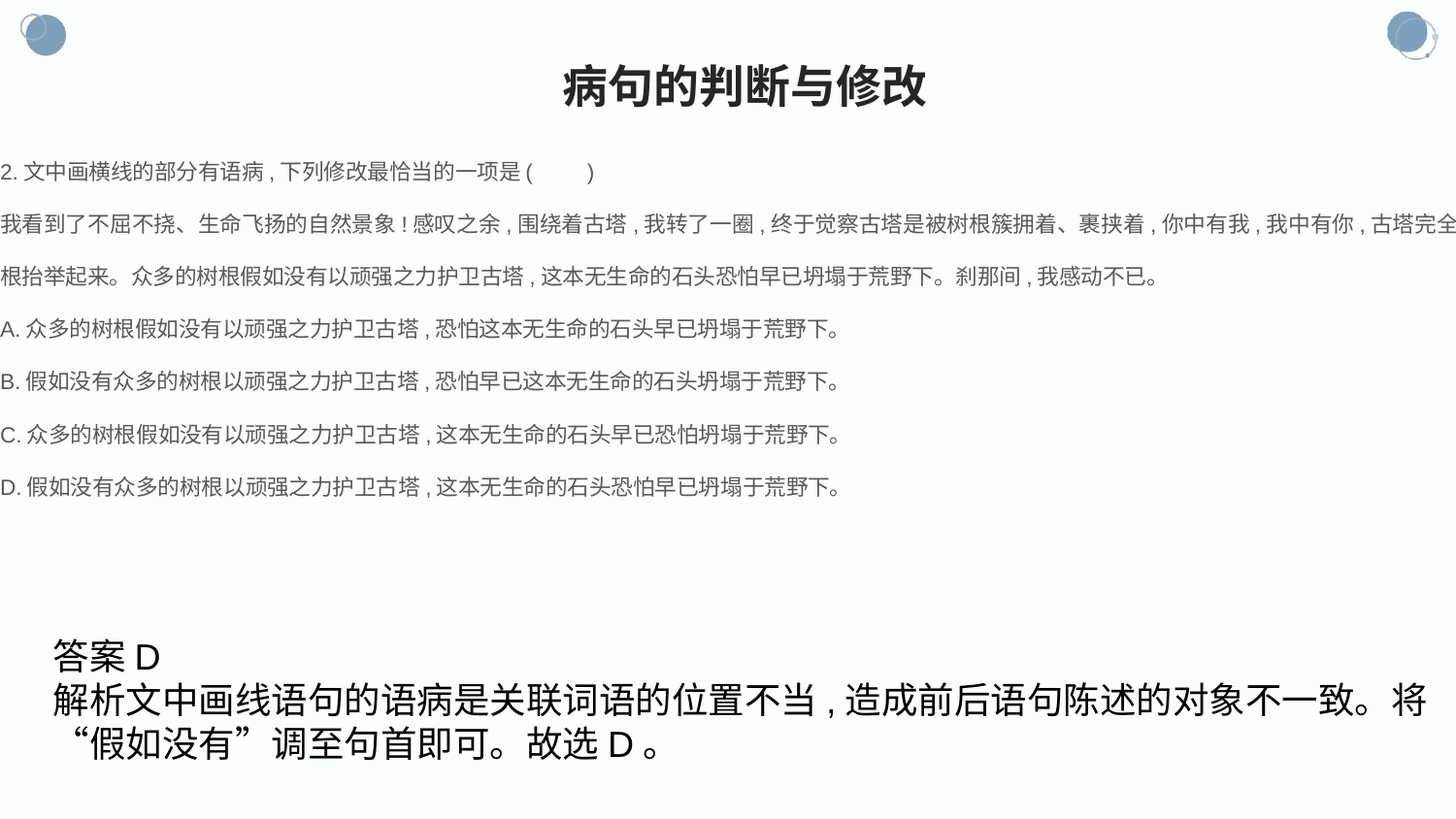

病句的判断与修改
2.文中画横线的部分有语病,下列修改最恰当的一项是(　　)
我看到了不屈不挠、生命飞扬的自然景象!感叹之余,围绕着古塔,我转了一圈,终于觉察古塔是被树根簇拥着、裹挟着,你中有我,我中有你,古塔完全被树根抬举起来。众多的树根假如没有以顽强之力护卫古塔,这本无生命的石头恐怕早已坍塌于荒野下。刹那间,我感动不已。
A.众多的树根假如没有以顽强之力护卫古塔,恐怕这本无生命的石头早已坍塌于荒野下。
B.假如没有众多的树根以顽强之力护卫古塔,恐怕早已这本无生命的石头坍塌于荒野下。
C.众多的树根假如没有以顽强之力护卫古塔,这本无生命的石头早已恐怕坍塌于荒野下。
D.假如没有众多的树根以顽强之力护卫古塔,这本无生命的石头恐怕早已坍塌于荒野下。
答案D
解析文中画线语句的语病是关联词语的位置不当,造成前后语句陈述的对象不一致。将“假如没有”调至句首即可。故选D。